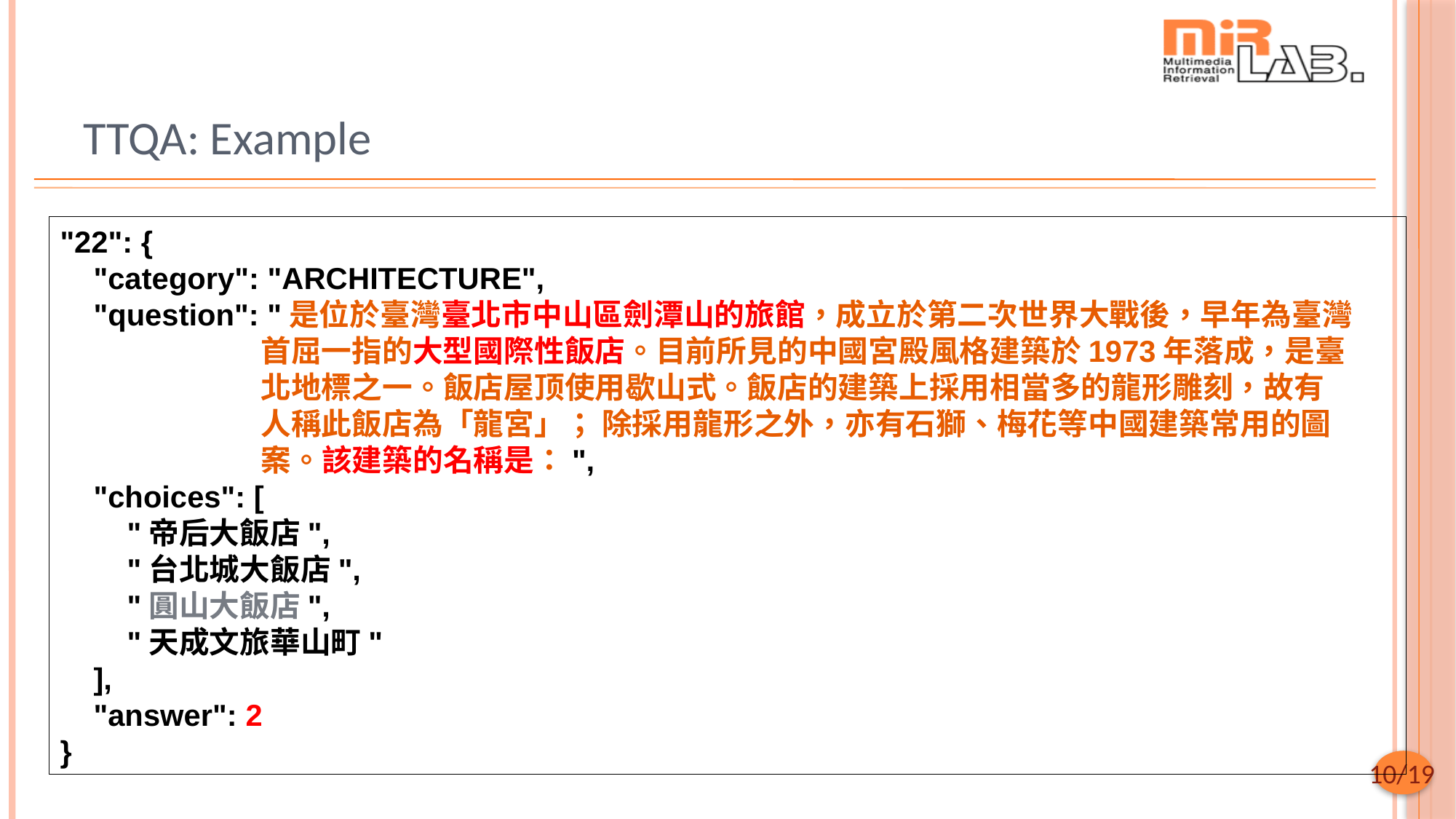

# TTQA: Example
"22": {
    "category": "ARCHITECTURE",
    "question": "是位於臺灣臺北市中山區劍潭山的旅館，成立於第二次世界大戰後，早年為臺灣
                            首屈一指的大型國際性飯店。目前所見的中國宮殿風格建築於1973年落成，是臺
                            北地標之一。飯店屋顶使用歇山式。飯店的建築上採用相當多的龍形雕刻，故有
                            人稱此飯店為「龍宮」； 除採用龍形之外，亦有石獅、梅花等中國建築常用的圖
                            案。該建築的名稱是：",
    "choices": [
        "帝后大飯店",
        "台北城大飯店",
        "圓山大飯店",
        "天成文旅華山町"
    ],
    "answer": 2
}